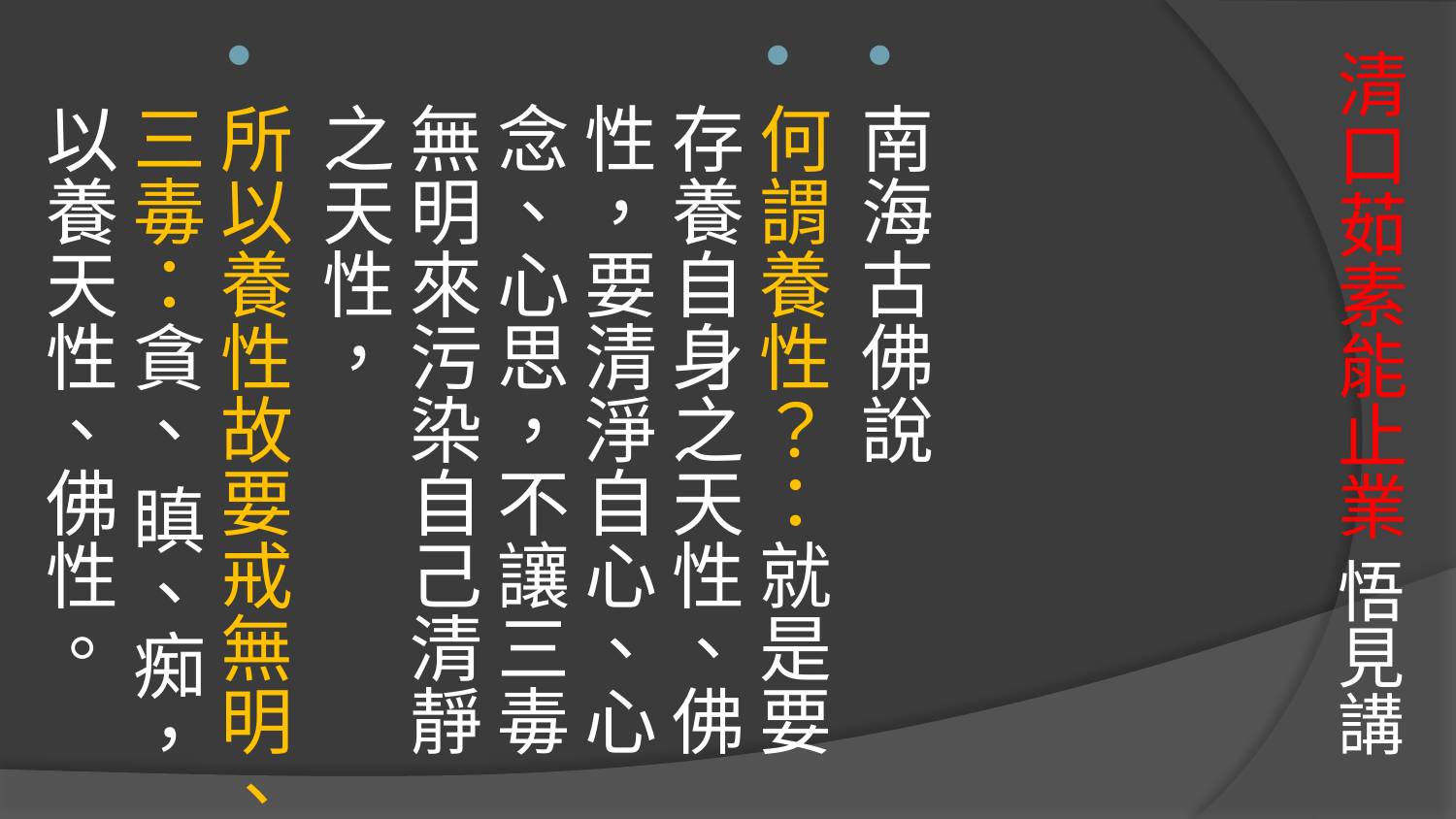

# 清口茹素能止業 悟見講
南海古佛說
何謂養性？：就是要存養自身之天性、佛性，要清淨自心、心念、心思，不讓三毒無明來污染自己清靜之天性，
所以養性故要戒無明、三毒：貪、 瞋、痴，以養天性、佛性。